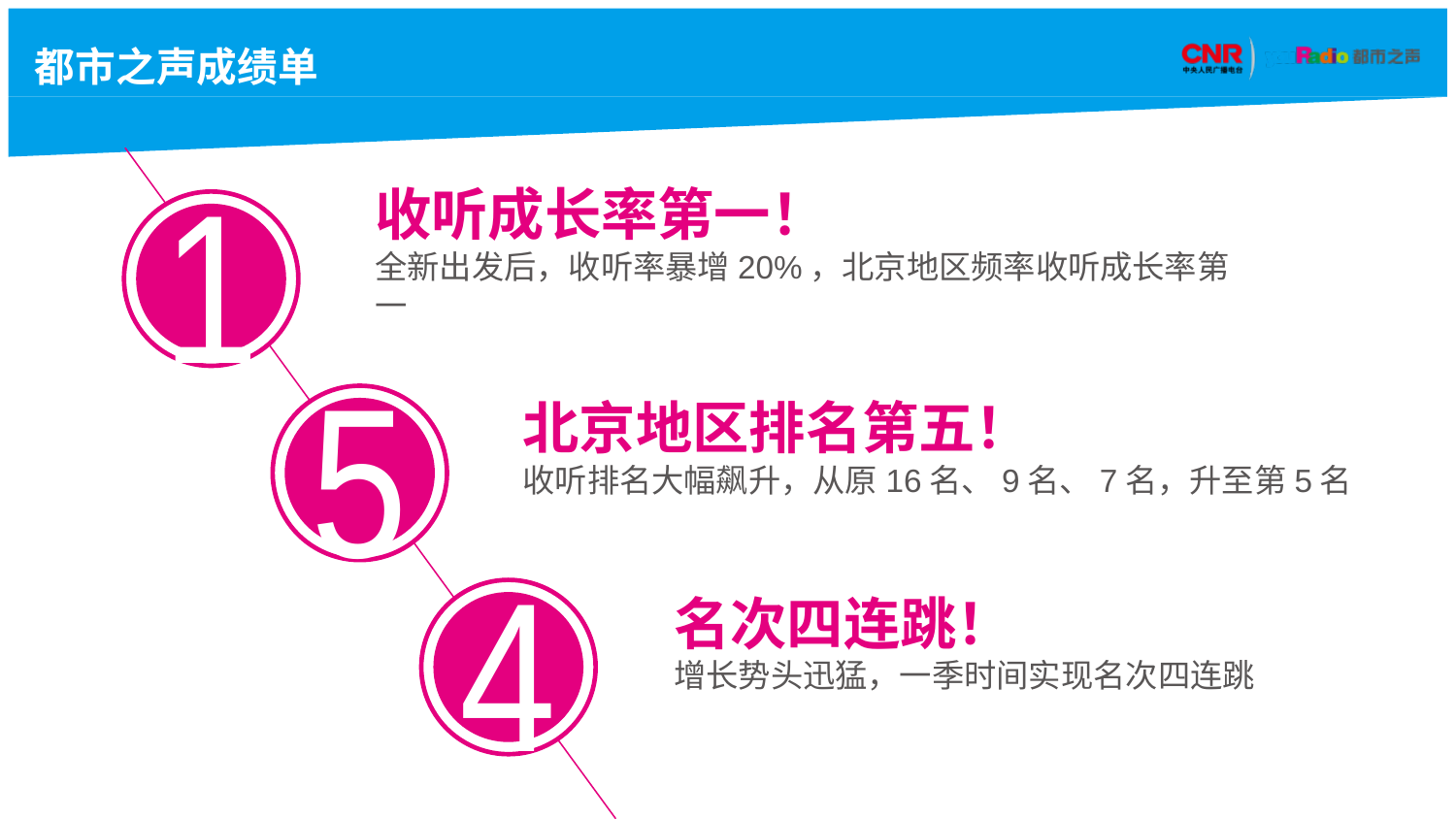

# 都市之声成绩单

1

收听成长率第一！
全新出发后，收听率暴增20%，北京地区频率收听成长率第一

5

北京地区排名第五！
收听排名大幅飙升，从原16名、9名、7名，升至第5名

4

名次四连跳！
增长势头迅猛，一季时间实现名次四连跳